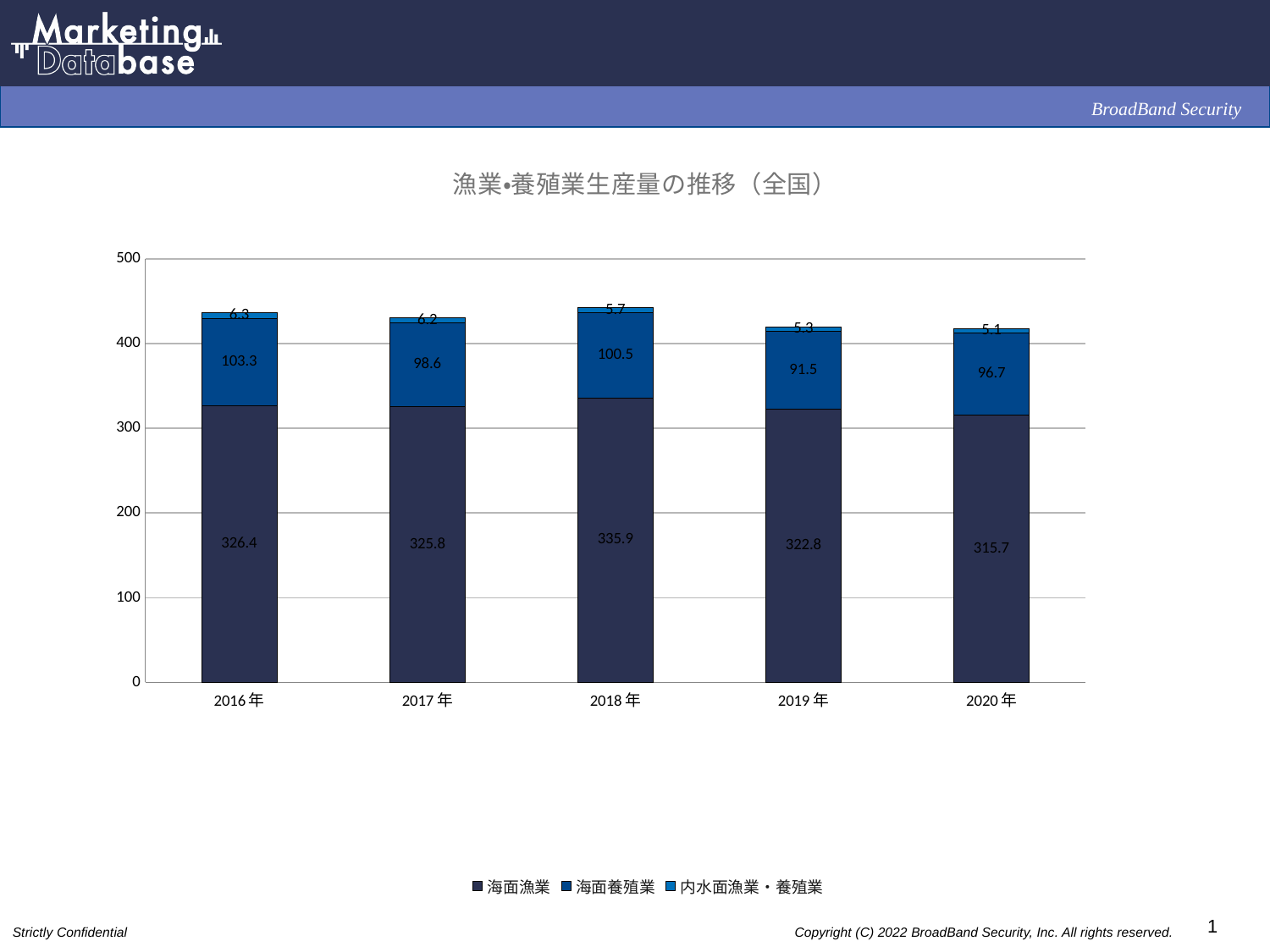

### Chart: 漁業・養殖業生産量の推移（全国）

| Category |  |  |  |
|---|---|---|---|
| 2016年 | 326.4 | 103.3 | 6.3 |
| 2017年 | 325.8 | 98.6 | 6.2 |
| 2018年 | 335.9 | 100.5 | 5.7 |
| 2019年 | 322.8 | 91.5 | 5.3 |
| 2020年 | 315.7 | 96.7 | 5.1 |